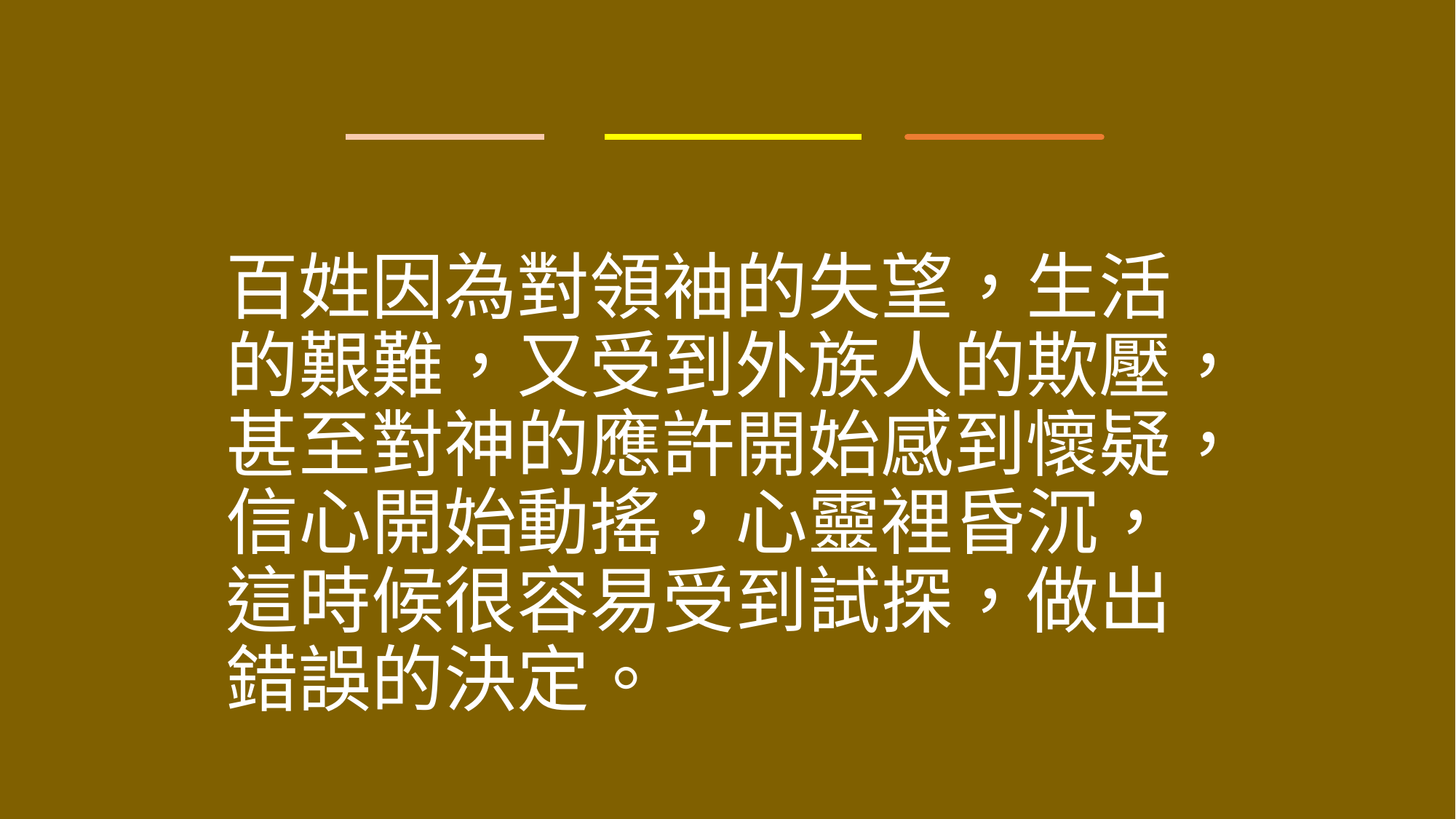

百姓因為對領袖的失望，生活的艱難，又受到外族人的欺壓，甚至對神的應許開始感到懷疑，信心開始動搖，心靈裡昏沉，這時候很容易受到試探，做出錯誤的決定。